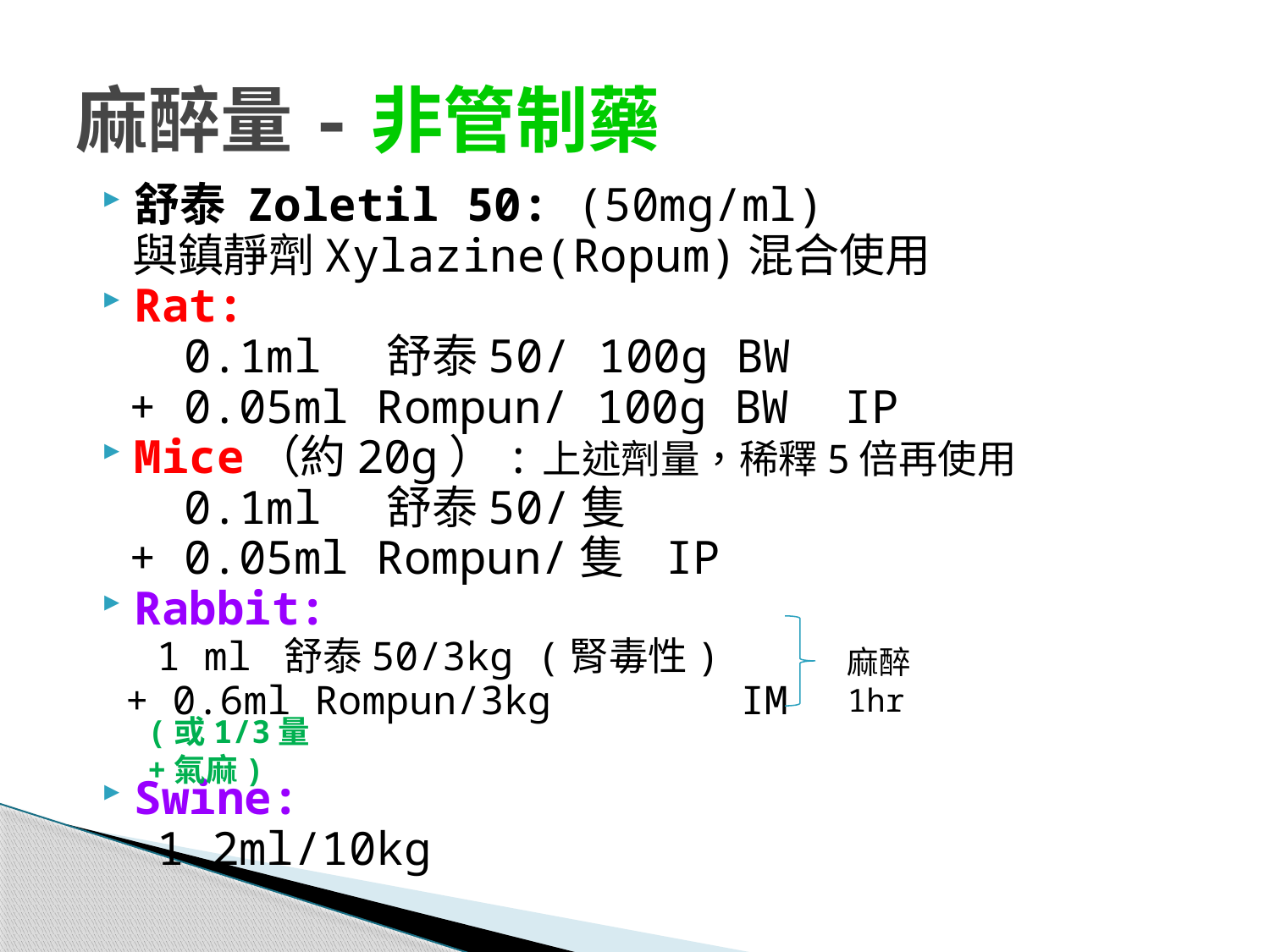

# 麻醉量-非管制藥
舒泰 Zoletil 50: (50mg/ml)
  與鎮靜劑Xylazine(Ropum)混合使用
Rat:
   0.1ml  舒泰50/ 100g BW
 + 0.05ml Rompun/ 100g BW  IP
Mice（約20g）:上述劑量，稀釋5倍再使用
   0.1ml  舒泰50/隻
 + 0.05ml Rompun/隻   IP
Rabbit:
     1 ml 舒泰50/3kg (腎毒性)
 + 0.6ml Rompun/3kg        IM

Swine:
  1.2ml/10kg

麻醉1hr
(或1/3量+氣麻)